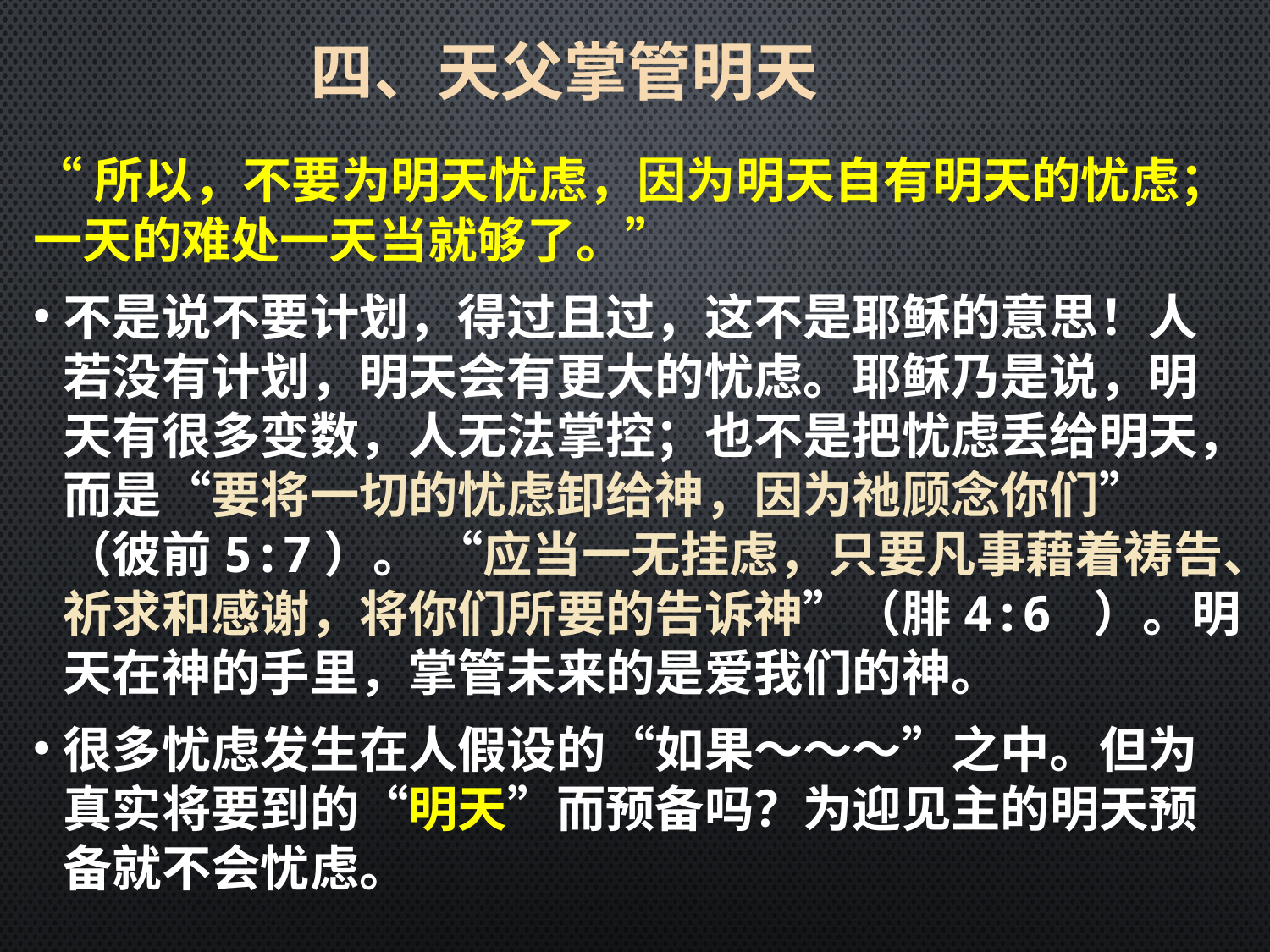

# 四、天父掌管明天
“所以，不要为明天忧虑，因为明天自有明天的忧虑；一天的难处一天当就够了。”
不是说不要计划，得过且过，这不是耶稣的意思！人若没有计划，明天会有更大的忧虑。耶稣乃是说，明天有很多变数，人无法掌控；也不是把忧虑丢给明天，而是“要将一切的忧虑卸给神，因为祂顾念你们”（彼前5:7）。 “应当一无挂虑，只要凡事藉着祷告、祈求和感谢，将你们所要的告诉神”（腓4:6 ）。明天在神的手里，掌管未来的是爱我们的神。
很多忧虑发生在人假设的“如果～～～”之中。但为真实将要到的“明天”而预备吗？为迎见主的明天预备就不会忧虑。